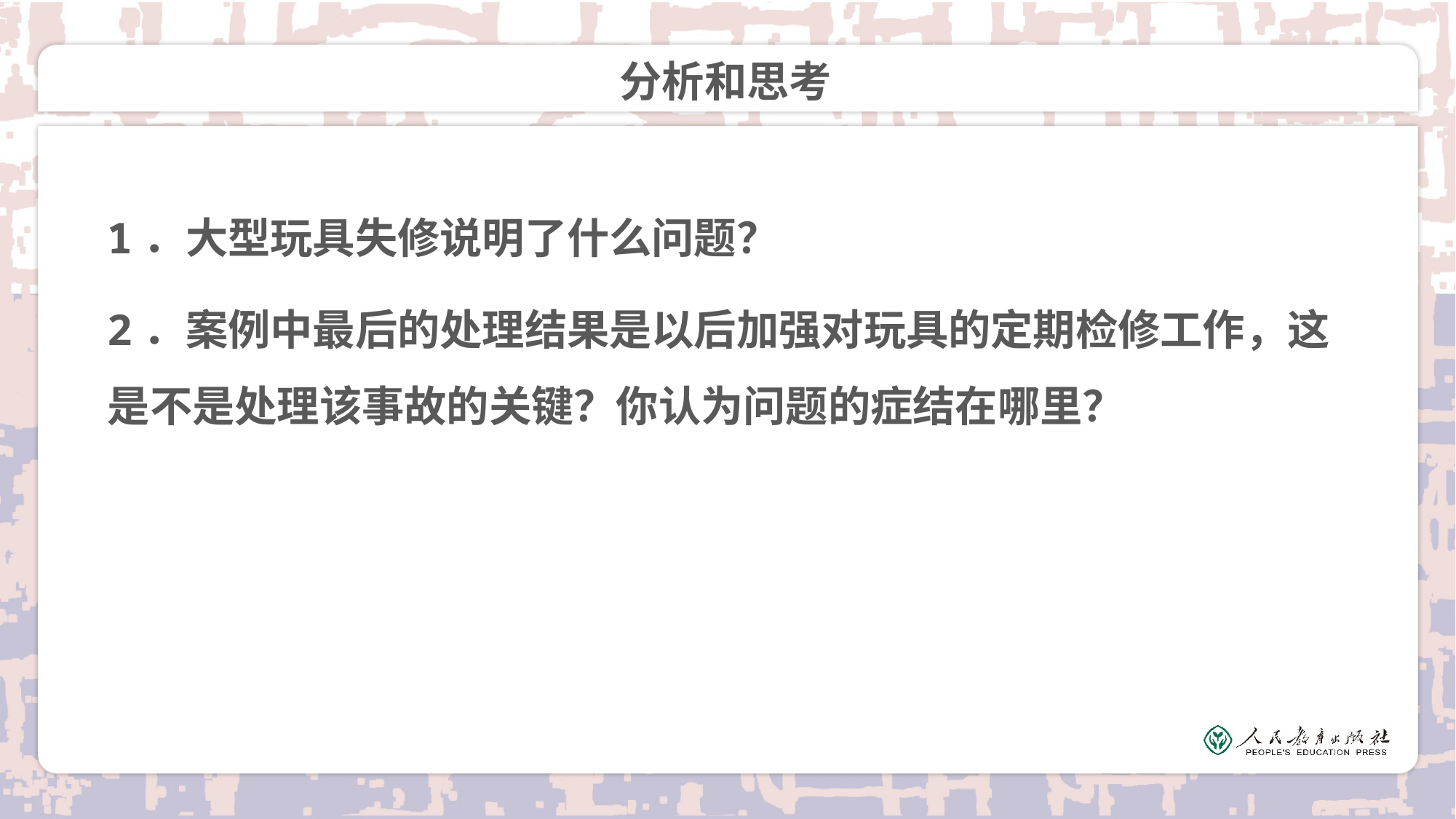

# 分析和思考
1．大型玩具失修说明了什么问题？
2．案例中最后的处理结果是以后加强对玩具的定期检修工作，这是不是处理该事故的关键？你认为问题的症结在哪里？